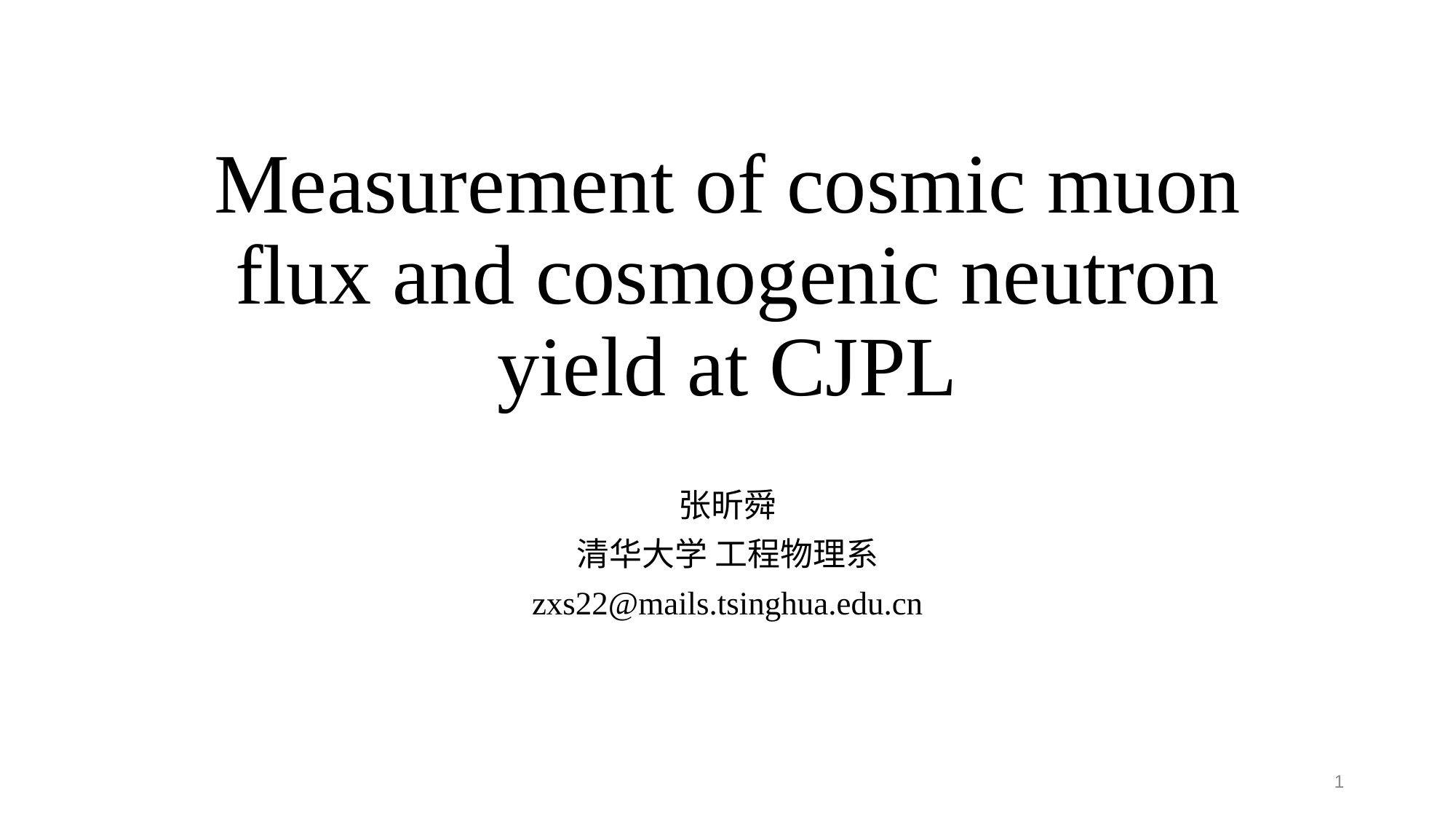

# Measurement of cosmic muon flux and cosmogenic neutron yield at CJPL

张昕舜
清华大学 工程物理系
zxs22@mails.tsinghua.edu.cn
1